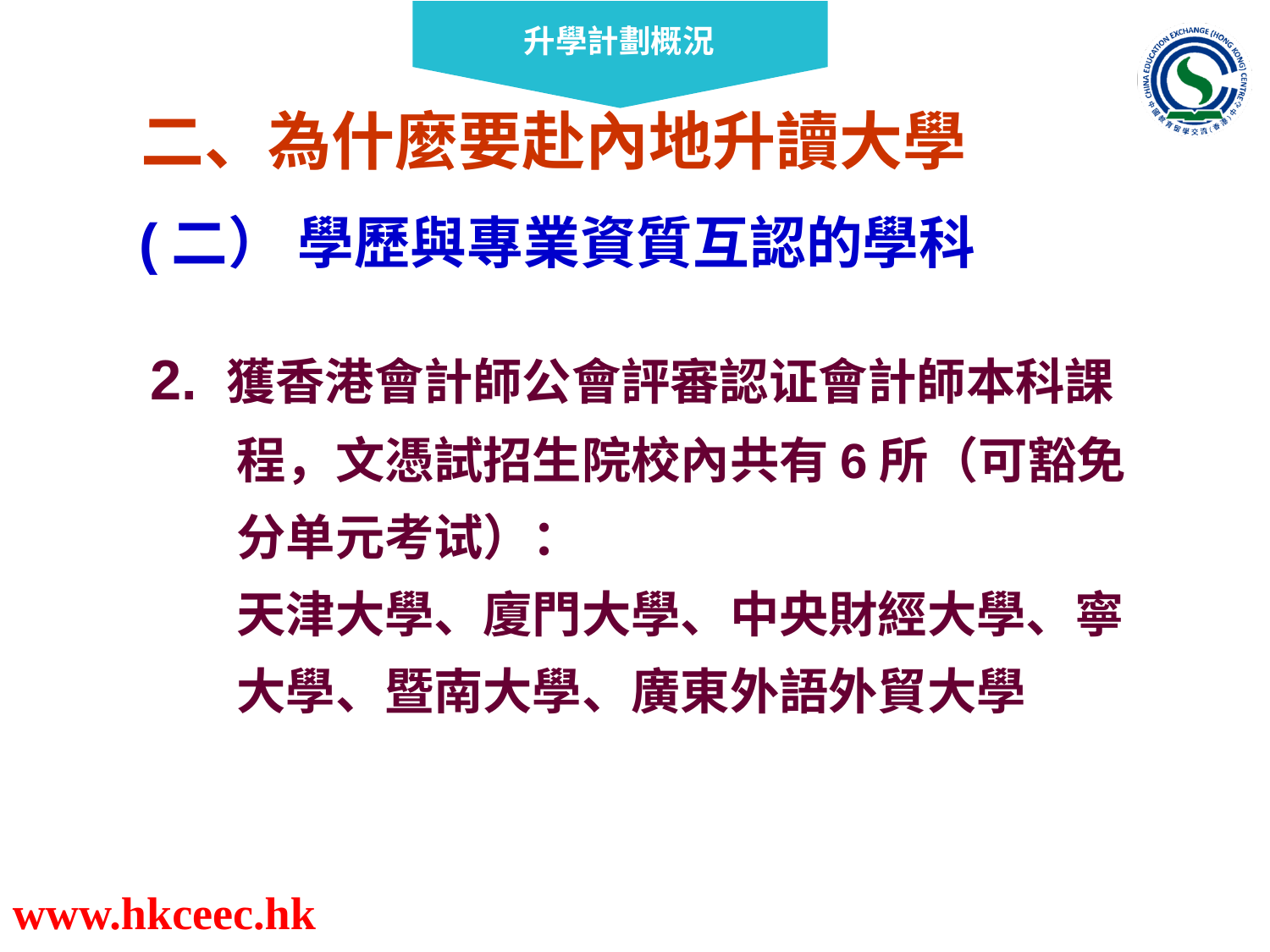

二、為什麼要赴內地升讀大學
(二） 學歷與專業資質互認的學科
2. 獲香港會計師公會評審認证會計師本科課
 程，文憑試招生院校內共有6所（可豁免
 分单元考试）：
 天津大學、廈門大學、中央財經大學、寧
 大學、暨南大學、廣東外語外貿大學